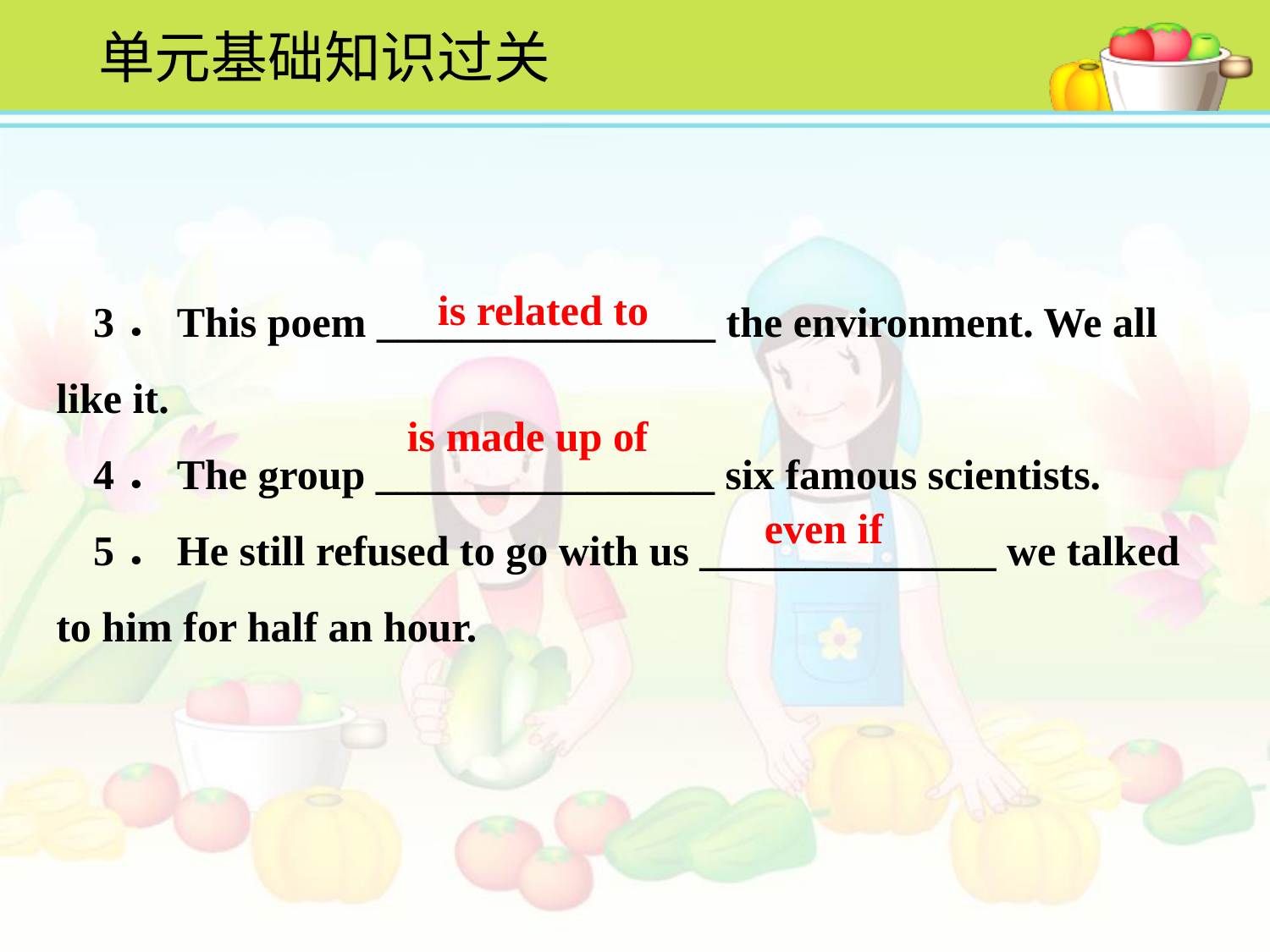

单元基础知识过关
3．This poem ________________ the environment. We all like it.
4．The group ________________ six famous scientists.
5．He still refused to go with us ______________ we talked to him for half an hour.
is related to
is made up of
even if